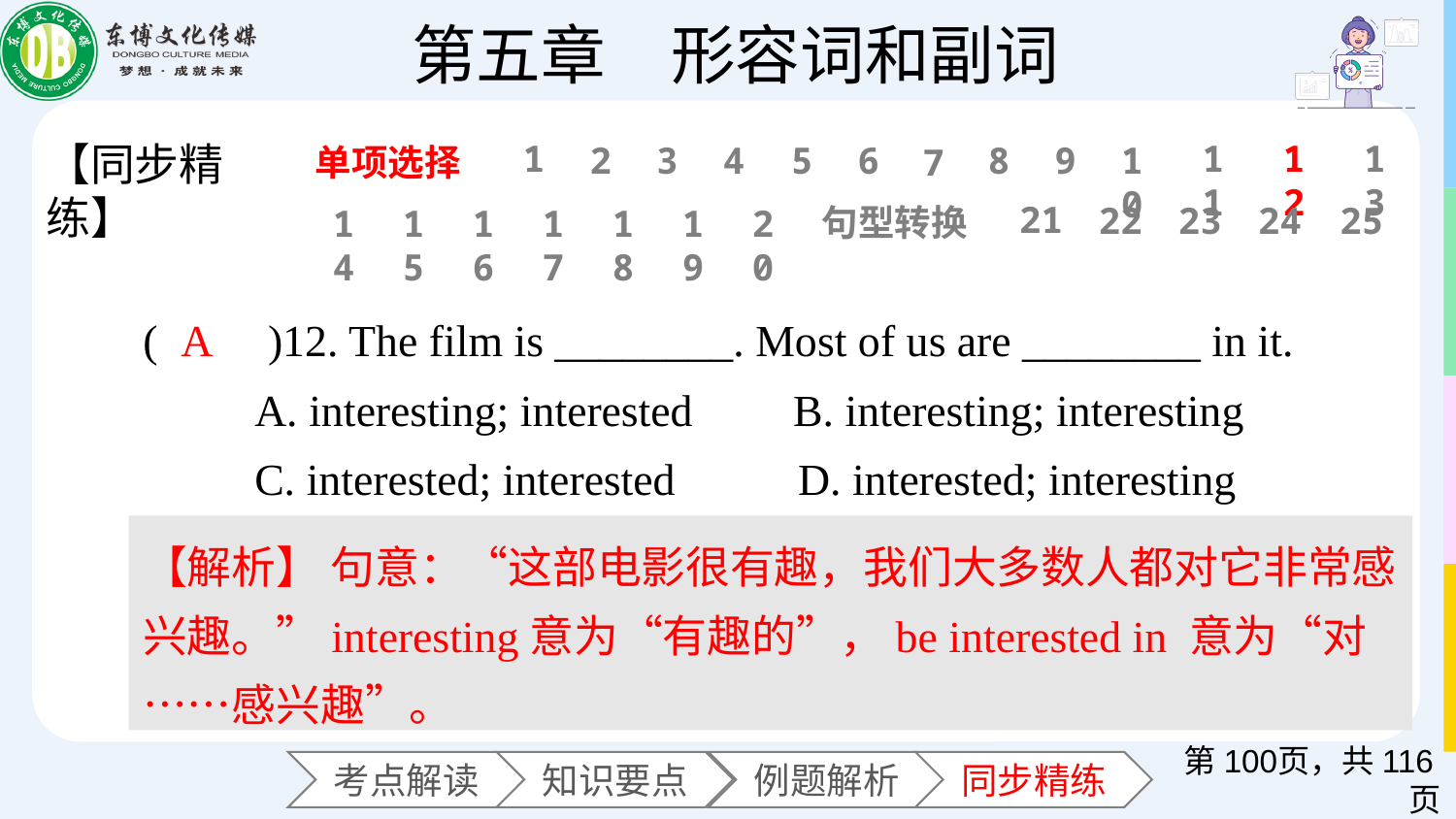

11
12
13
1
【同步精练】
6
2
3
4
5
8
9
10
7
单项选择
21
22
23
24
25
句型转换
14
15
16
17
18
19
20
(　　)12. The film is ________. Most of us are ________ in it.
          A. interesting; interested         B. interesting; interesting
          C. interested; interested           D. interested; interesting
A
【解析】 句意：“这部电影很有趣，我们大多数人都对它非常感兴趣。”interesting意为“有趣的”，be interested in 意为“对……感兴趣”。
第100页，共116页